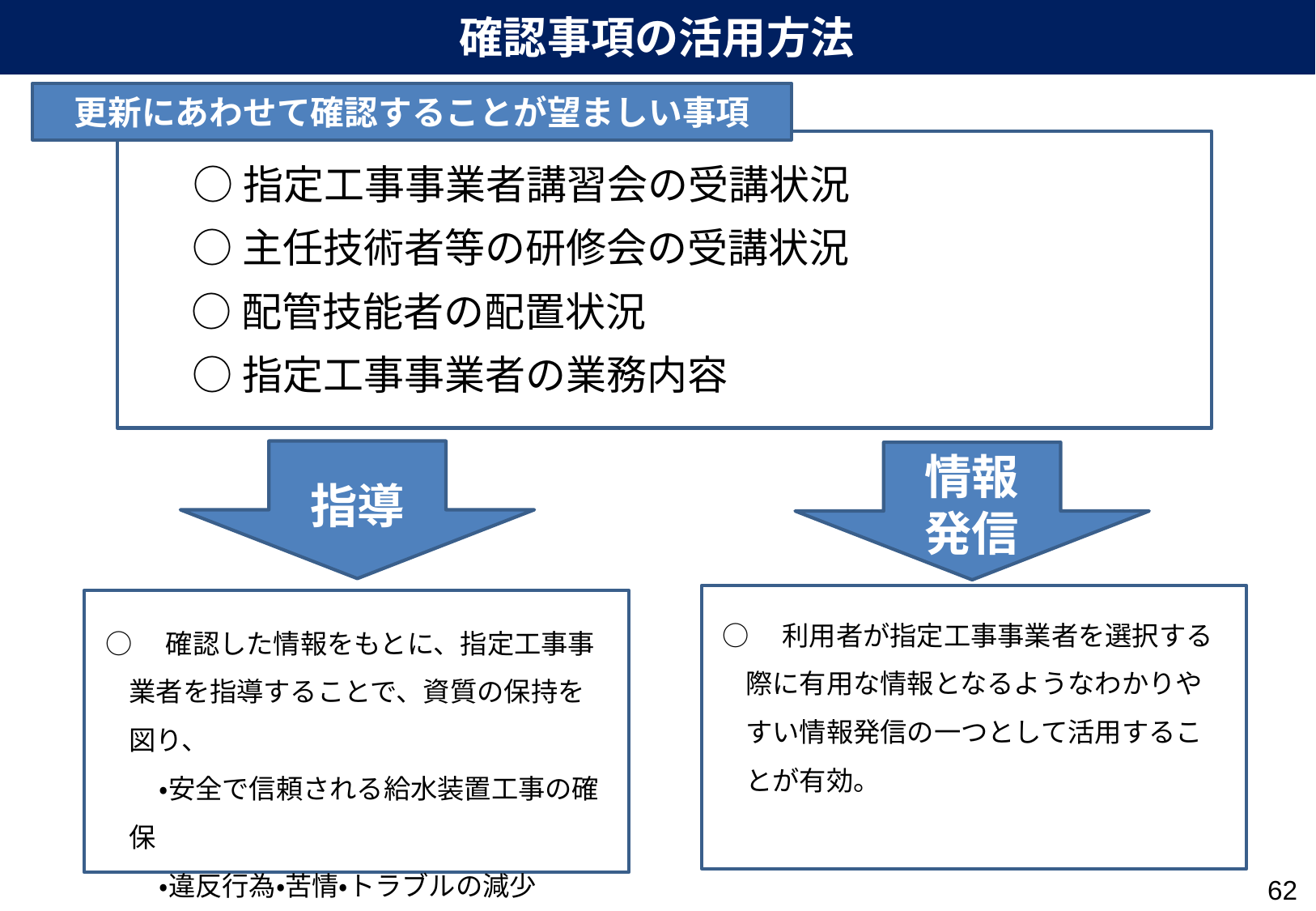

確認事項の活用方法
更新にあわせて確認することが望ましい事項

○指定工事事業者講習会の受講状況
○主任技術者等の研修会の受講状況
○配管技能者の配置状況

○指定工事事業者の業務内容
情報発信
指導

○　利用者が指定工事事業者を選択する際に有用な情報となるようなわかりやすい情報発信の一つとして活用することが有効。
○　確認した情報をもとに、指定工事事業者を指導することで、資質の保持を図り、
　　・安全で信頼される給水装置工事の確保
　　・違反行為・苦情・トラブルの減少
　につなげる。
62